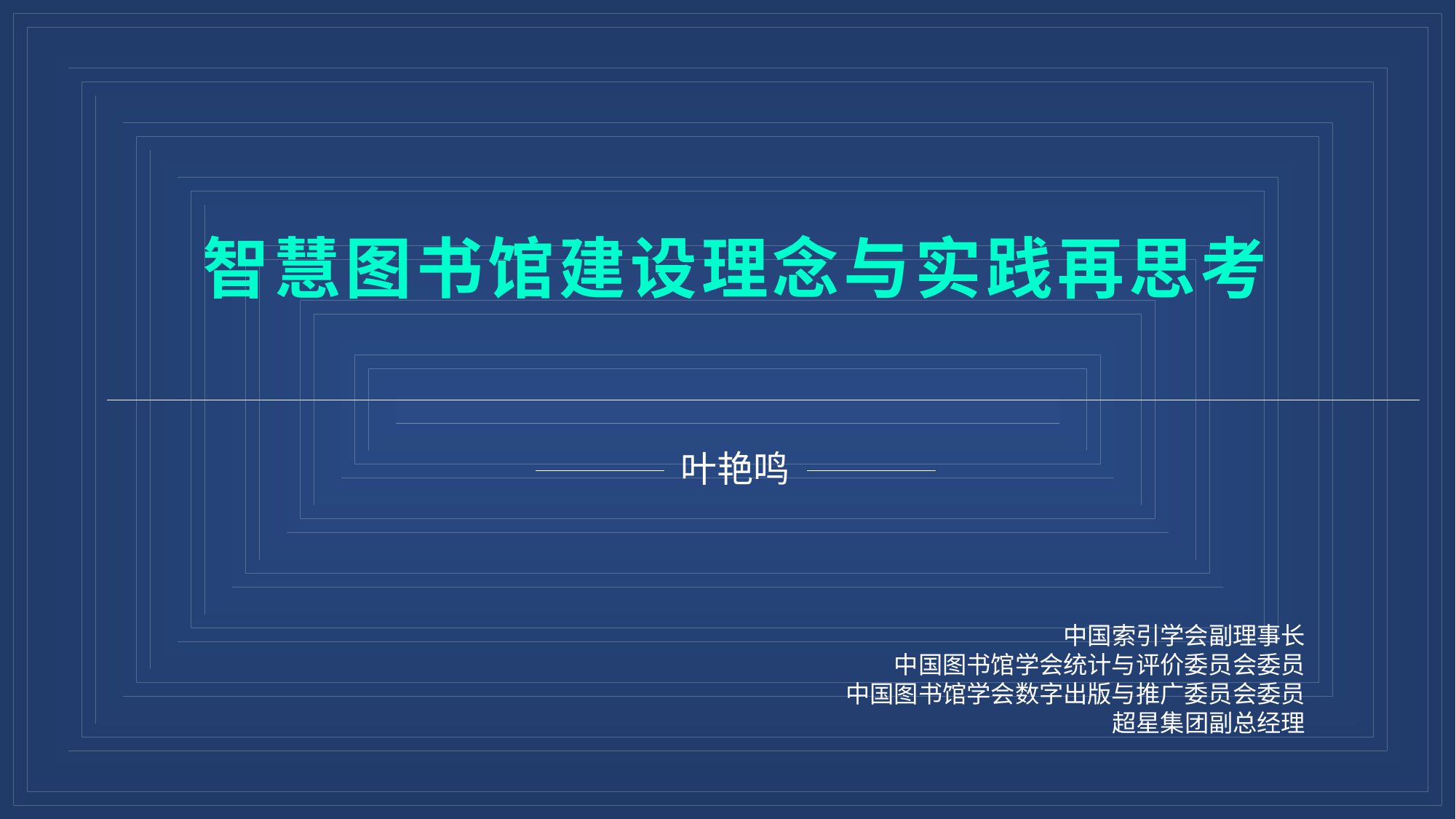

智慧图书馆建设理念与实践再思考
叶艳鸣
中国索引学会副理事长
中国图书馆学会统计与评价委员会委员
中国图书馆学会数字出版与推广委员会委员
超星集团副总经理